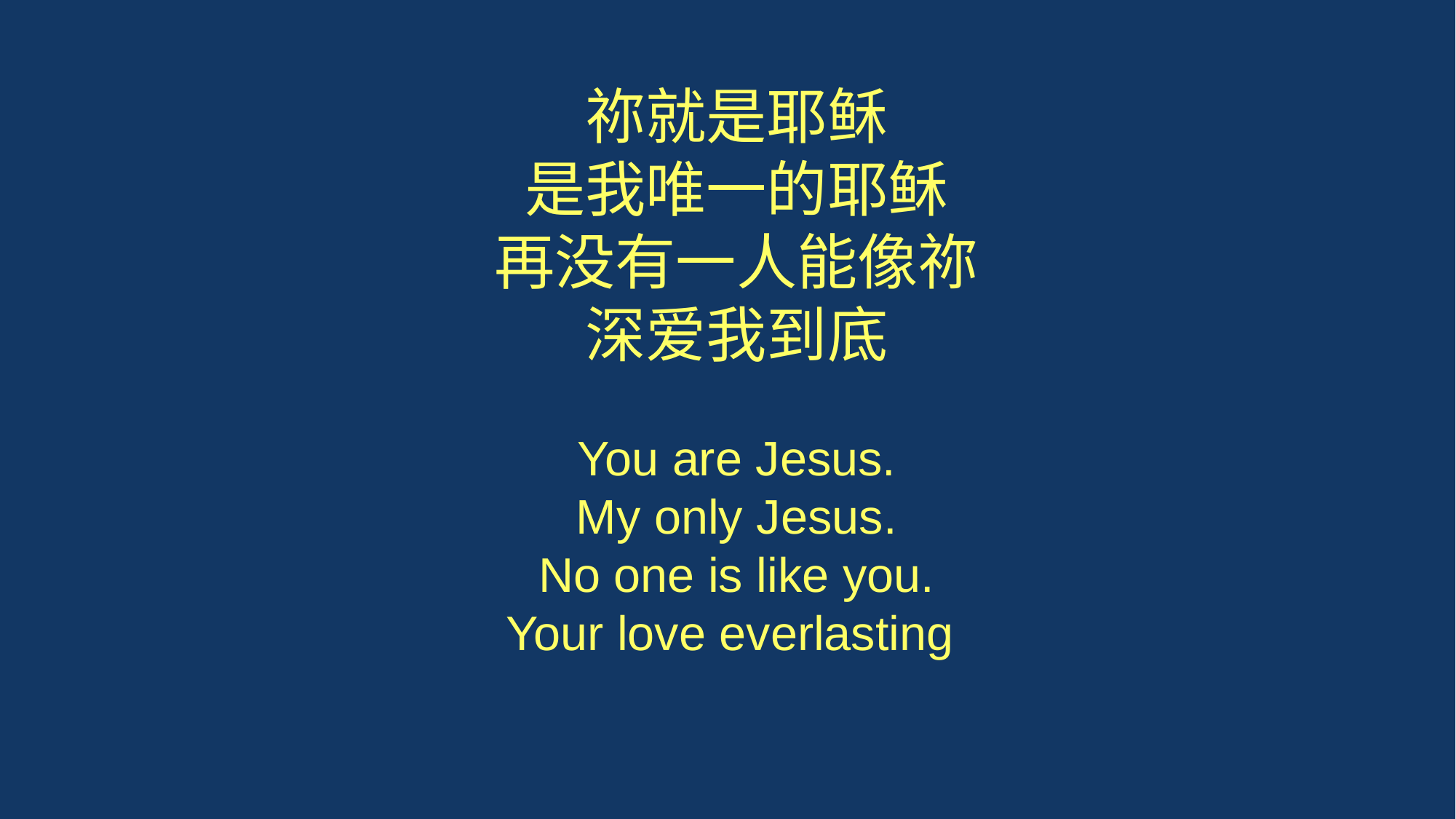

祢就是耶稣
是我唯一的耶稣
再没有一人能像祢
深爱我到底

You are Jesus.
My only Jesus.
No one is like you.
Your love everlasting